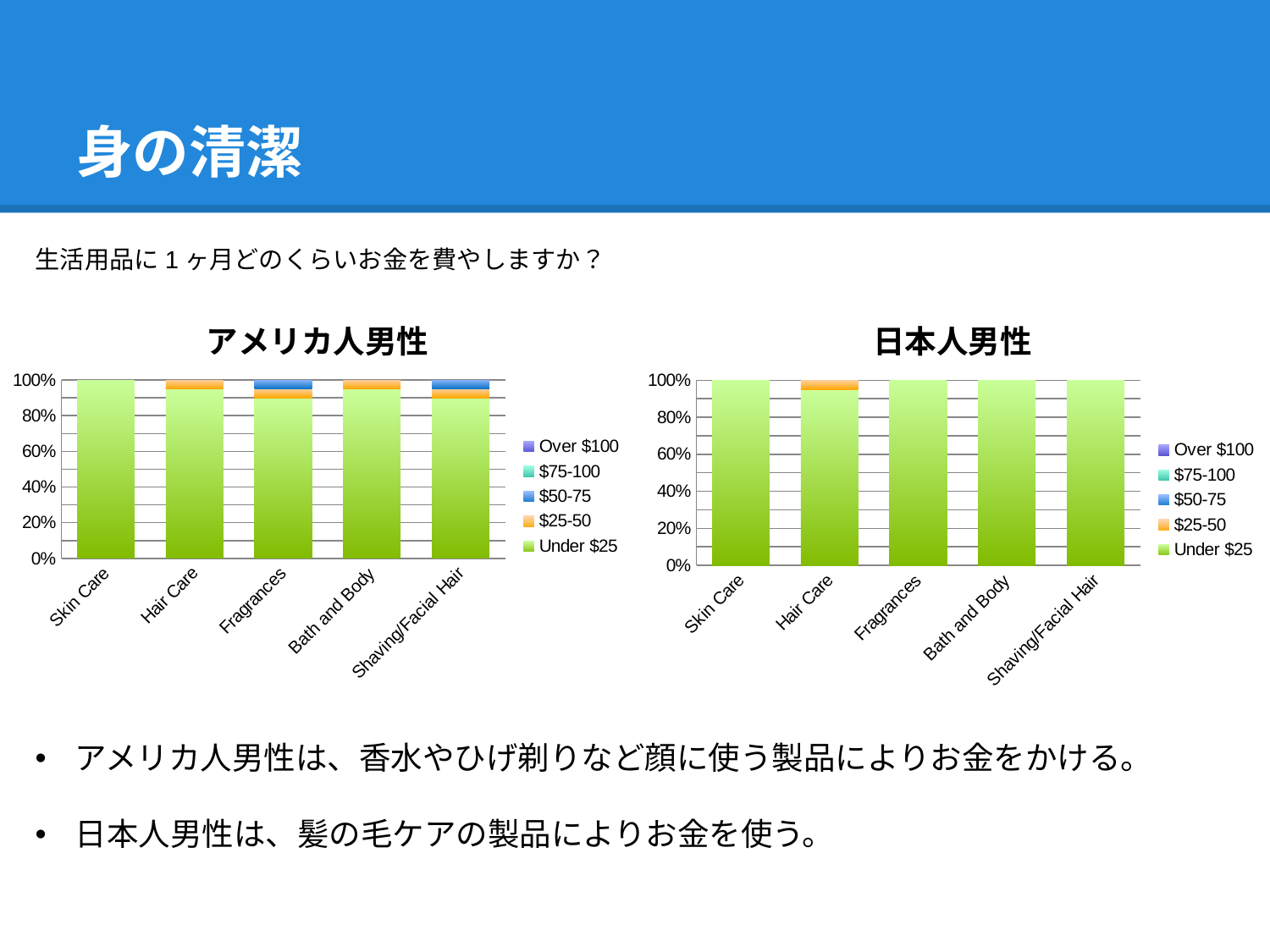

# 身の清潔
生活用品に1ヶ月どのくらいお金を費やしますか？

### Chart: アメリカ人男性

| Category | Under $25 | $25-50 | $50-75 | $75-100 | Over $100 |
|---|---|---|---|---|---|
| Skin Care | 100.0 | 0.0 | 0.0 | 0.0 | 0.0 |
| Hair Care | 95.0 | 5.0 | 0.0 | 0.0 | 0.0 |
| Fragrances | 90.0 | 5.0 | 5.0 | 0.0 | 0.0 |
| Bath and Body | 95.0 | 5.0 | 0.0 | 0.0 | 0.0 |
| Shaving/Facial Hair | 90.0 | 5.0 | 5.0 | 0.0 | 0.0 |

### Chart: 日本人男性

| Category | Under $25 | $25-50 | $50-75 | $75-100 | Over $100 |
|---|---|---|---|---|---|
| Skin Care | 100.0 | 0.0 | 0.0 | 0.0 | 0.0 |
| Hair Care | 95.0 | 5.0 | 0.0 | 0.0 | 0.0 |
| Fragrances | 100.0 | 0.0 | 0.0 | 0.0 | 0.0 |
| Bath and Body | 100.0 | 0.0 | 0.0 | 0.0 | 0.0 |
| Shaving/Facial Hair | 100.0 | 0.0 | 0.0 | 0.0 | 0.0 |
アメリカ人男性は、香水やひげ剃りなど顔に使う製品によりお金をかける。

日本人男性は、髪の毛ケアの製品によりお金を使う。